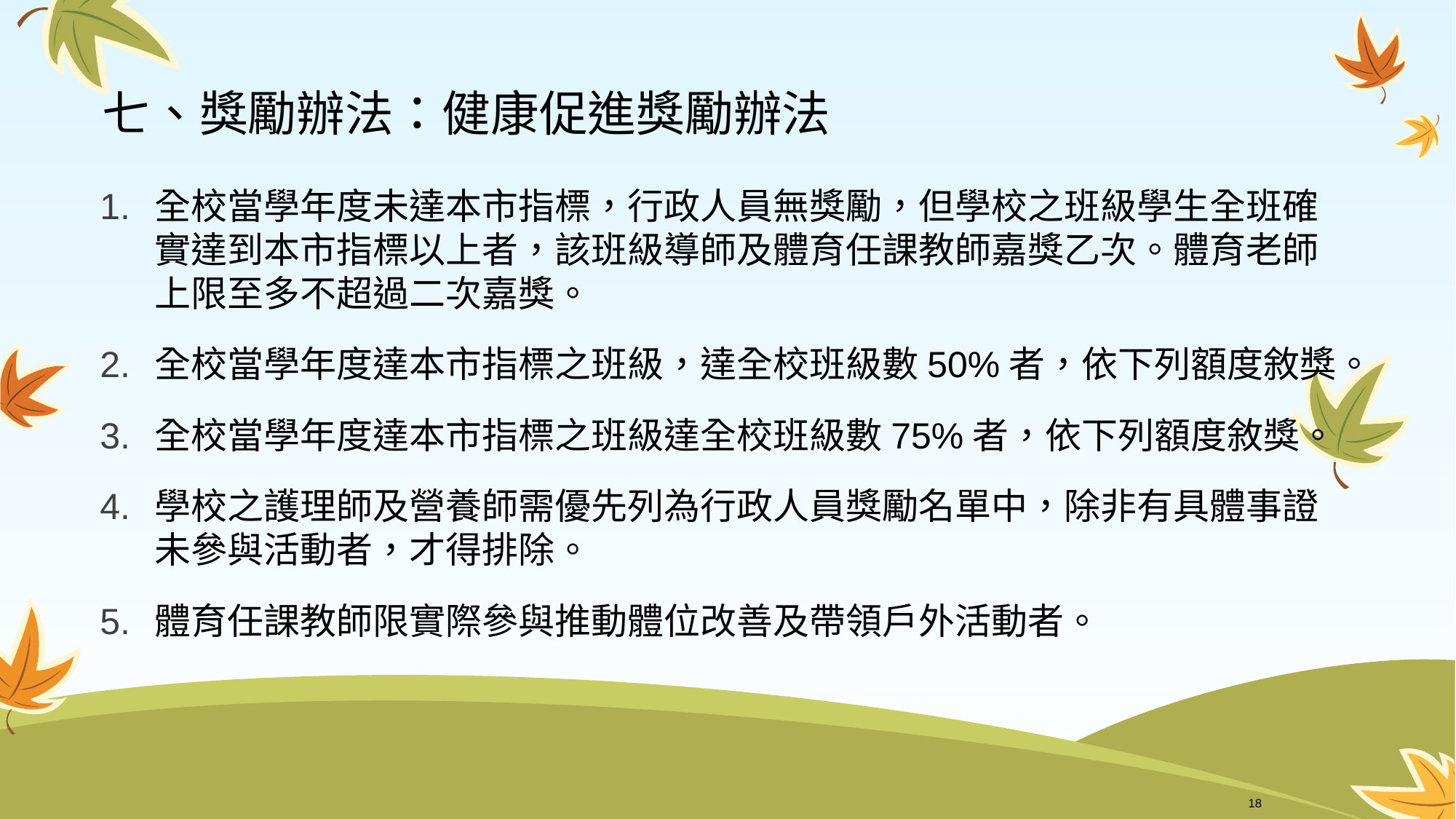

# 七、獎勵辦法：健康促進獎勵辦法
全校當學年度未達本市指標，行政人員無獎勵，但學校之班級學生全班確實達到本市指標以上者，該班級導師及體育任課教師嘉獎乙次。體育老師上限至多不超過二次嘉獎。
全校當學年度達本市指標之班級，達全校班級數50%者，依下列額度敘獎。
全校當學年度達本市指標之班級達全校班級數75%者，依下列額度敘獎。
學校之護理師及營養師需優先列為行政人員獎勵名單中，除非有具體事證未參與活動者，才得排除。
體育任課教師限實際參與推動體位改善及帶領戶外活動者。

18